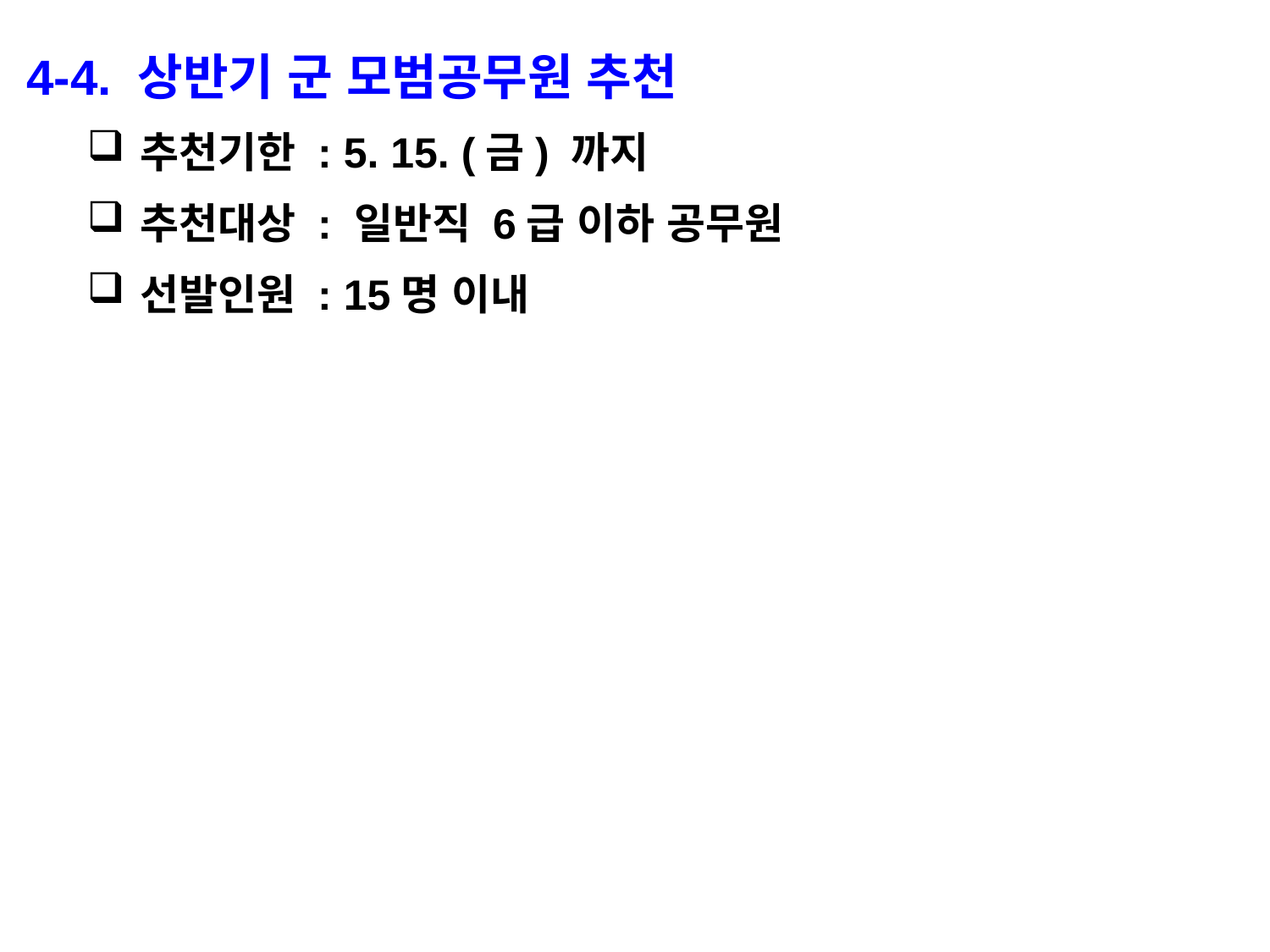

4-4. 상반기 군 모범공무원 추천
추천기한 : 5. 15. (금) 까지
추천대상 : 일반직 6급 이하 공무원
선발인원 : 15명 이내